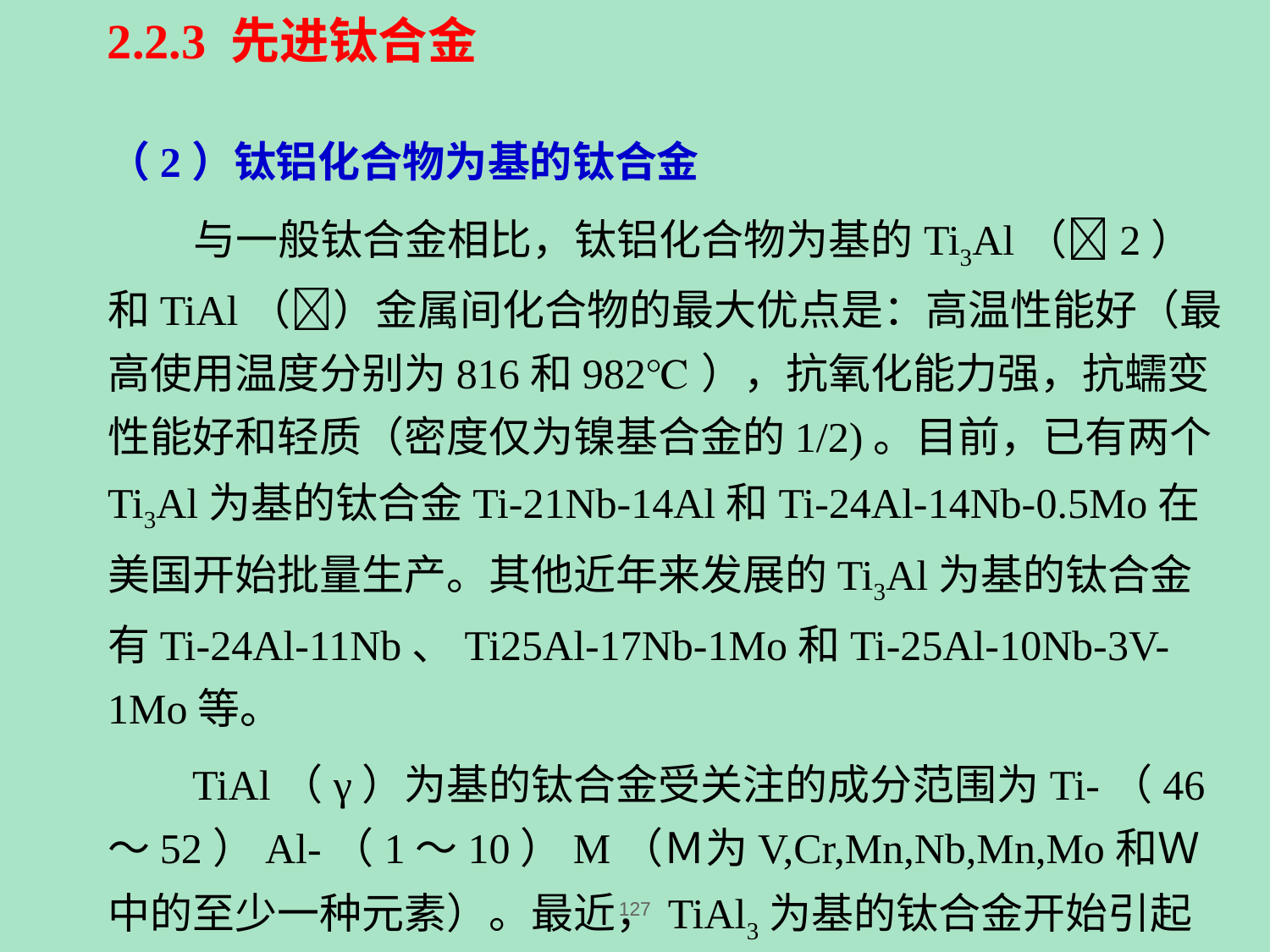

2.2.3 先进钛合金
（2）钛铝化合物为基的钛合金
        与一般钛合金相比，钛铝化合物为基的Ti3Al（α2）和TiAl（γ）金属间化合物的最大优点是：高温性能好（最高使用温度分别为816和982℃），抗氧化能力强，抗蠕变性能好和轻质（密度仅为镍基合金的1/2)。目前，已有两个Ti3Al为基的钛合金Ti-21Nb-14Al和Ti-24Al-14Nb-0.5Mo在美国开始批量生产。其他近年来发展的Ti3Al为基的钛合金有Ti-24Al-11Nb、Ti25Al-17Nb-1Mo和Ti-25Al-10Nb-3V-1Mo等。
        TiAl（γ）为基的钛合金受关注的成分范围为Ti-（46～52）Al-（1～10）M（Ｍ为V,Cr,Mn,Nb,Mn,Mo和Ｗ中的至少一种元素）。最近，TiAl3为基的钛合金开始引起注意，如Ti-65Al-10Ni合金。
127